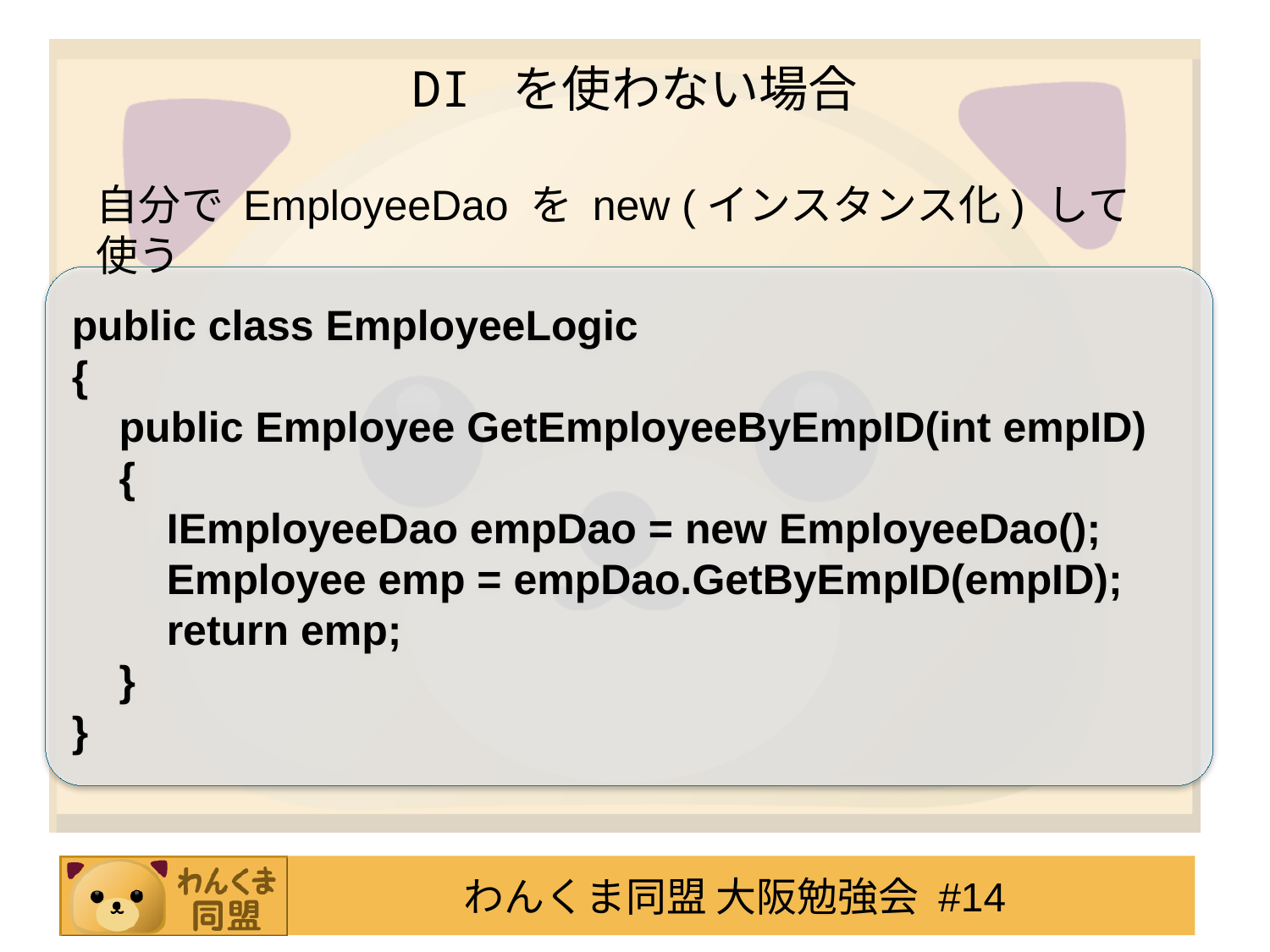

# DI を使わない場合
自分で EmployeeDao を new (インスタンス化) して使う
public class EmployeeLogic
{
    public Employee GetEmployeeByEmpID(int empID)
    {
        IEmployeeDao empDao = new EmployeeDao();
        Employee emp = empDao.GetByEmpID(empID);
        return emp;
    }
}